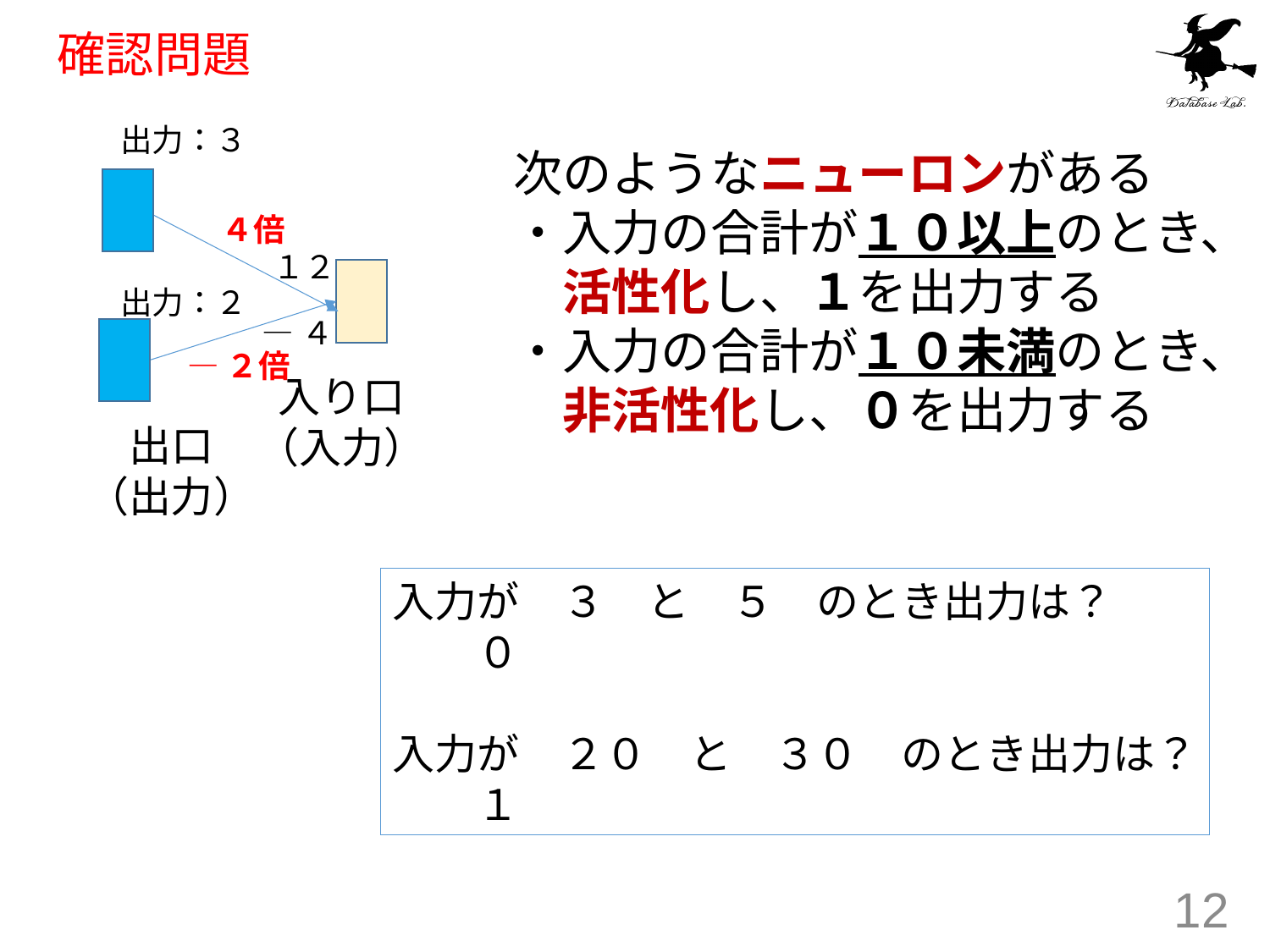

# 確認問題
出力：３
次のようなニューロンがある
・入力の合計が１０以上のとき、
　活性化し、１を出力する
・入力の合計が１０未満のとき、
　非活性化し、０を出力する

４倍
１２

出力：２
―４

―２倍
入り口
（入力）
出口
（出力）
入力が　３　と　５　のとき出力は？
　　０

入力が　２０　と　３０　のとき出力は？
　　１
12